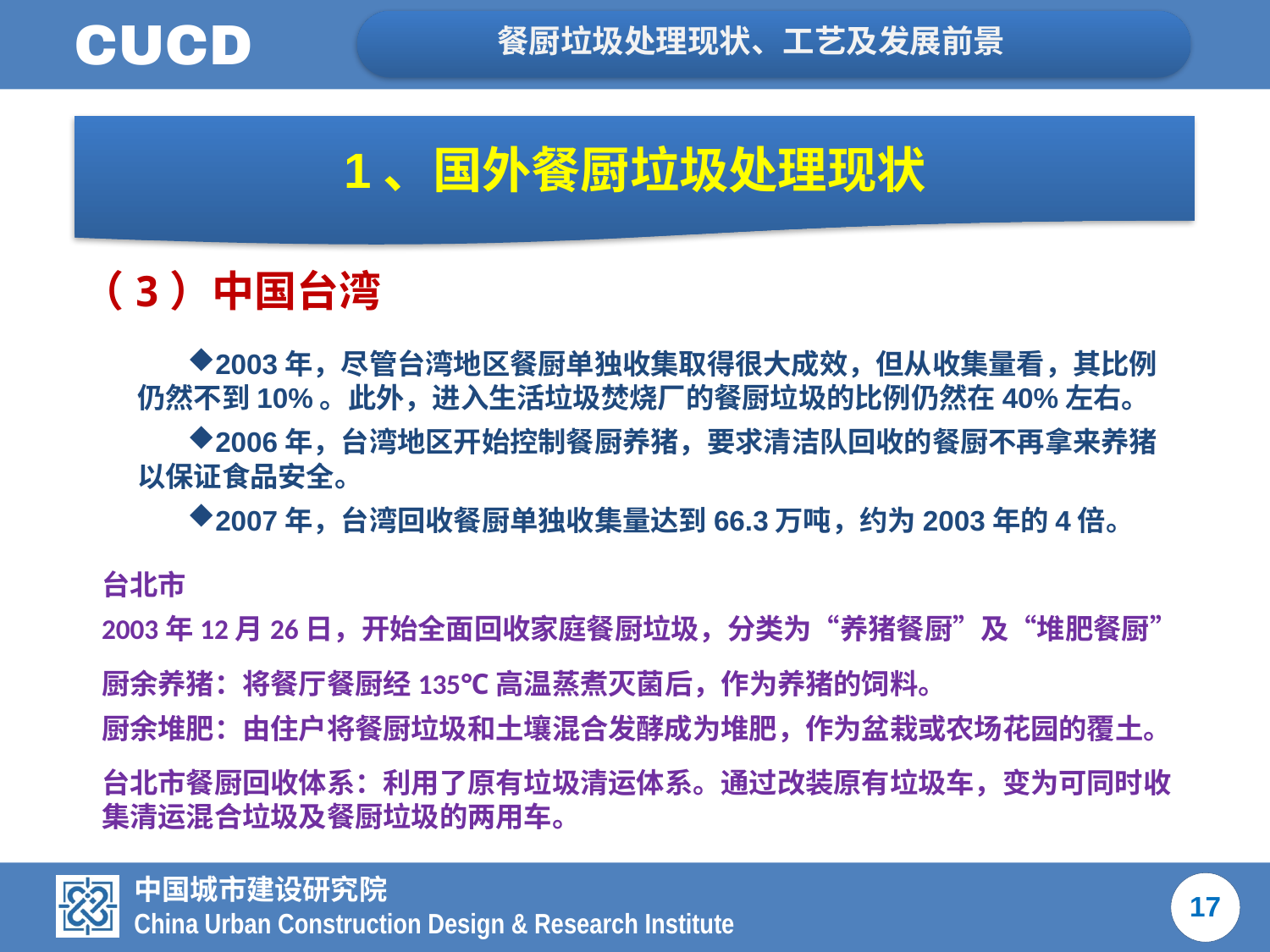

1、国外餐厨垃圾处理现状
（3）中国台湾
2003年，尽管台湾地区餐厨单独收集取得很大成效，但从收集量看，其比例仍然不到10%。此外，进入生活垃圾焚烧厂的餐厨垃圾的比例仍然在40%左右。
2006年，台湾地区开始控制餐厨养猪，要求清洁队回收的餐厨不再拿来养猪以保证食品安全。
2007年，台湾回收餐厨单独收集量达到66.3万吨，约为2003年的4倍。
台北市
2003年12月26日，开始全面回收家庭餐厨垃圾，分类为“养猪餐厨”及“堆肥餐厨”
厨余养猪：将餐厅餐厨经135℃高温蒸煮灭菌后，作为养猪的饲料。
厨余堆肥：由住户将餐厨垃圾和土壤混合发酵成为堆肥，作为盆栽或农场花园的覆土。
台北市餐厨回收体系：利用了原有垃圾清运体系。通过改装原有垃圾车，变为可同时收集清运混合垃圾及餐厨垃圾的两用车。
17